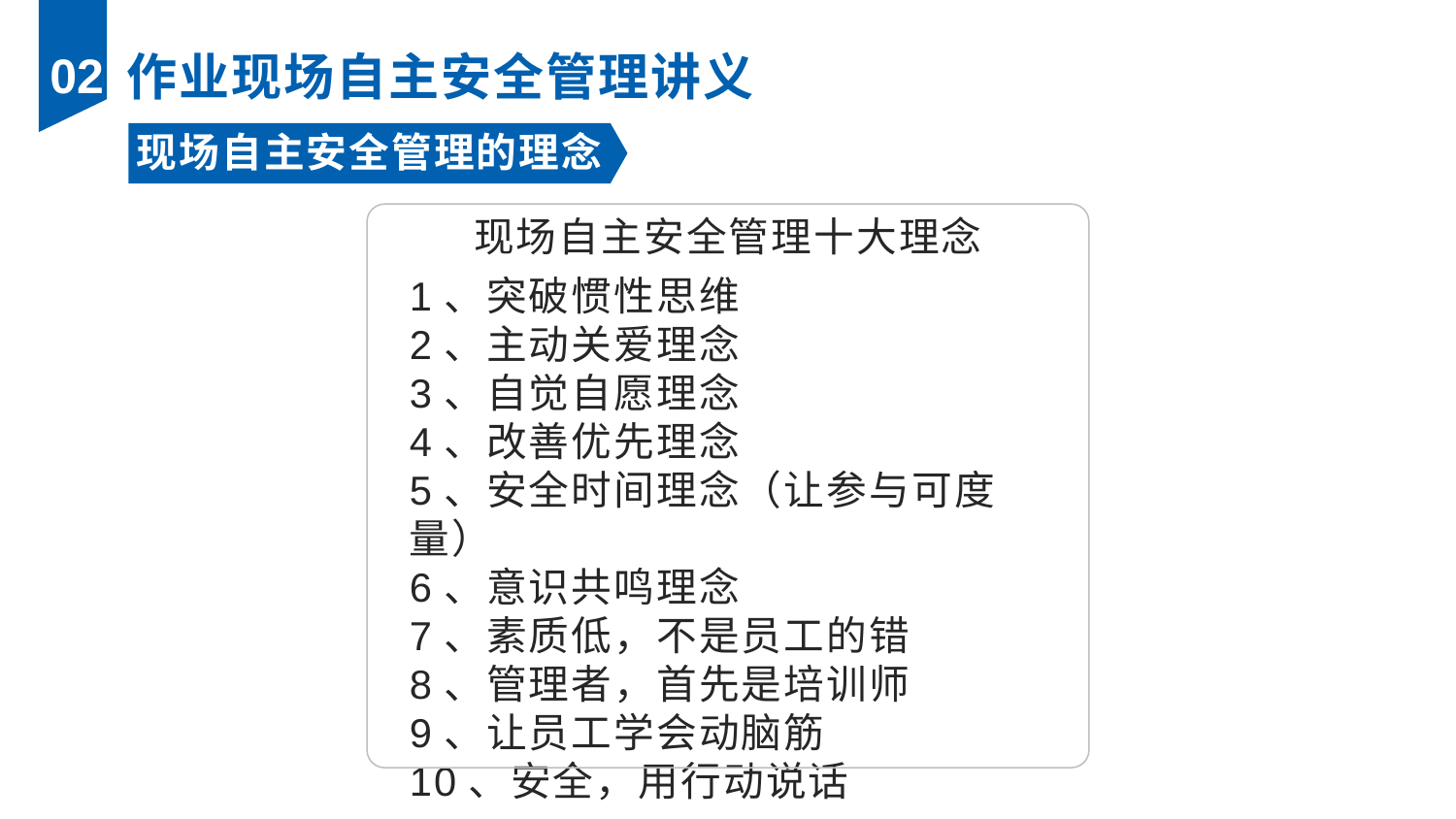

02
作业现场自主安全管理讲义
现场自主安全管理的理念

现场自主安全管理十大理念
1、突破惯性思维
2、主动关爱理念
3、自觉自愿理念
4、改善优先理念
5、安全时间理念（让参与可度量）
6、意识共鸣理念
7、素质低，不是员工的错
8、管理者，首先是培训师
9、让员工学会动脑筋
10、安全，用行动说话